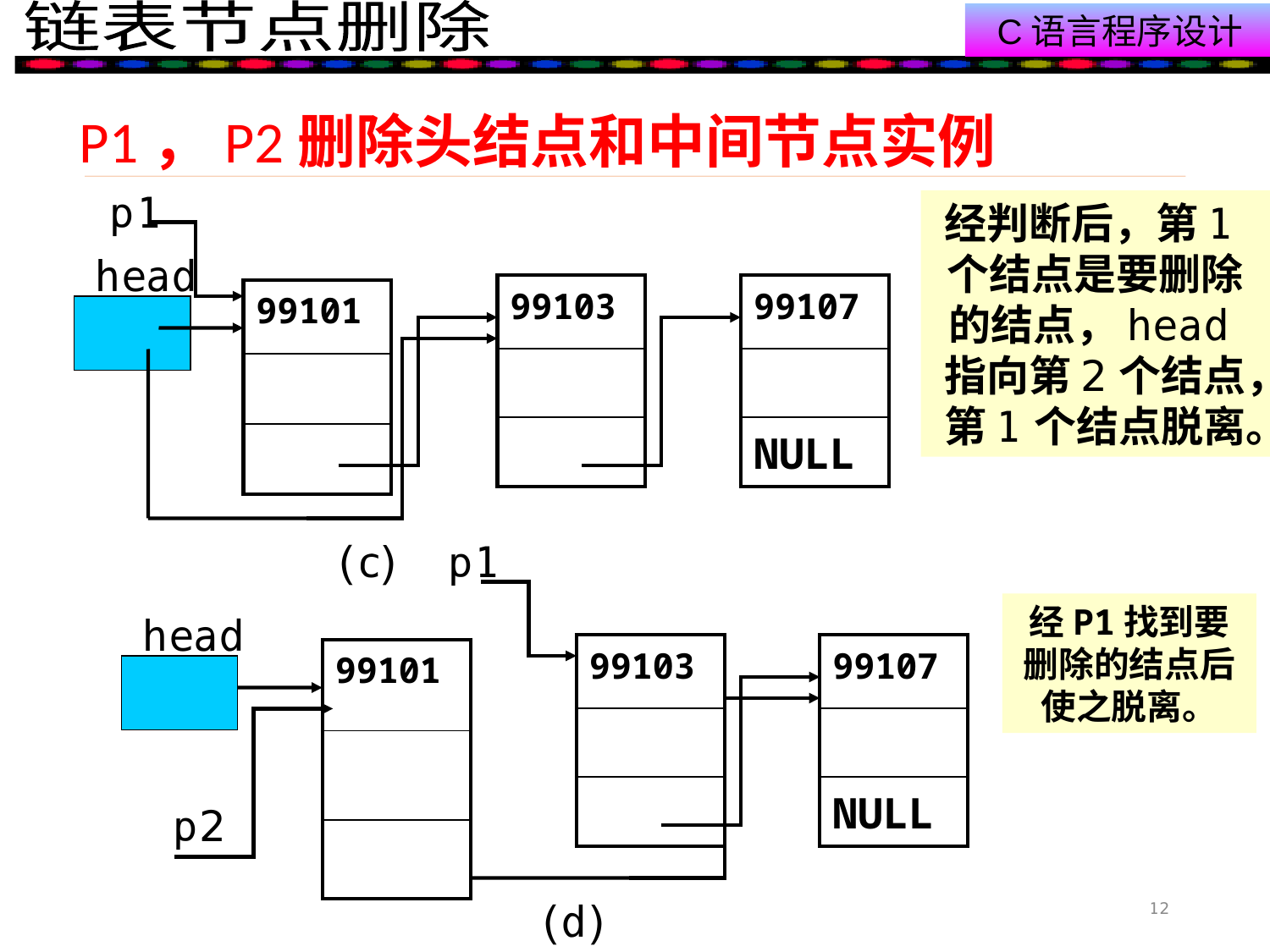

# P1，P2删除头结点和中间节点实例
p1
经判断后，第1个结点是要删除的结点，head指向第2个结点，第1个结点脱离。
head
| 99103 |
| --- |
|  |
|  |
| 99107 |
| --- |
|  |
| NULL |
| 99101 |
| --- |
|  |
|  |

p1
(c)
经P1找到要删除的结点后使之脱离。
head
| 99103 |
| --- |
|  |
|  |
| 99107 |
| --- |
|  |
| NULL |
| 99101 |
| --- |
|  |
|  |

p2

12
(d)